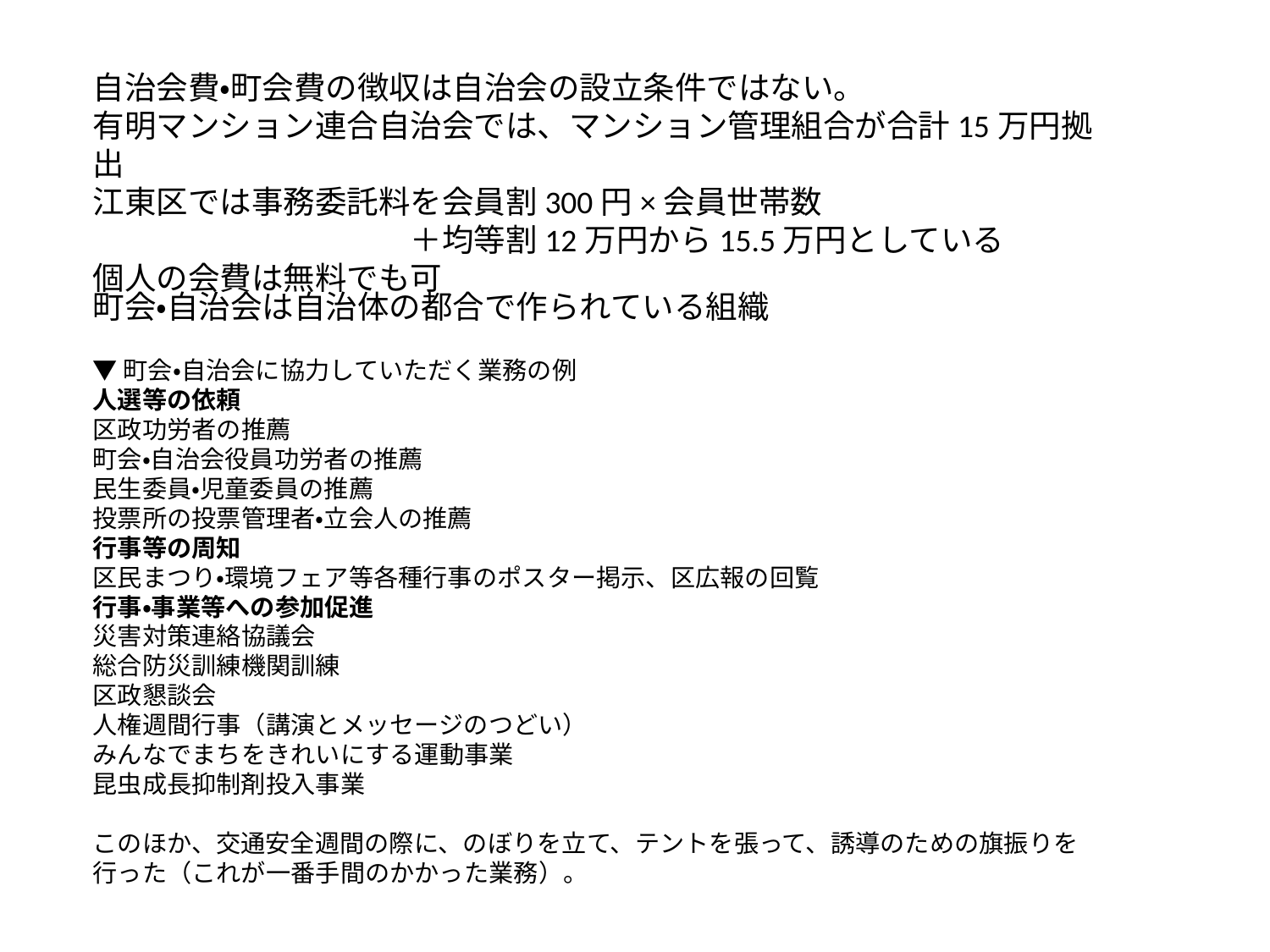

自治会費・町会費の徴収は自治会の設立条件ではない。
有明マンション連合自治会では、マンション管理組合が合計15万円拠出
江東区では事務委託料を会員割300円×会員世帯数
　　　　　　　　　　＋均等割12万円から15.5万円としている
個人の会費は無料でも可
町会・自治会は自治体の都合で作られている組織

▼町会・自治会に協力していただく業務の例
人選等の依頼
区政功労者の推薦
町会・自治会役員功労者の推薦
⺠生委員・児童委員の推薦
投票所の投票管理者・立会人の推薦
行事等の周知
区⺠まつり・環境フェア等各種行事のポスター掲示、区広報の回覧
行事・事業等への参加促進
災害対策連絡協議会
総合防災訓練機関訓練
区政懇談会
人権週間行事（講演とメッセージのつどい）
みんなでまちをきれいにする運動事業
昆⾍成⻑抑制剤投入事業

このほか、交通安全週間の際に、のぼりを立て、テントを張って、誘導のための旗振りを
行った（これが一番手間のかかった業務）。